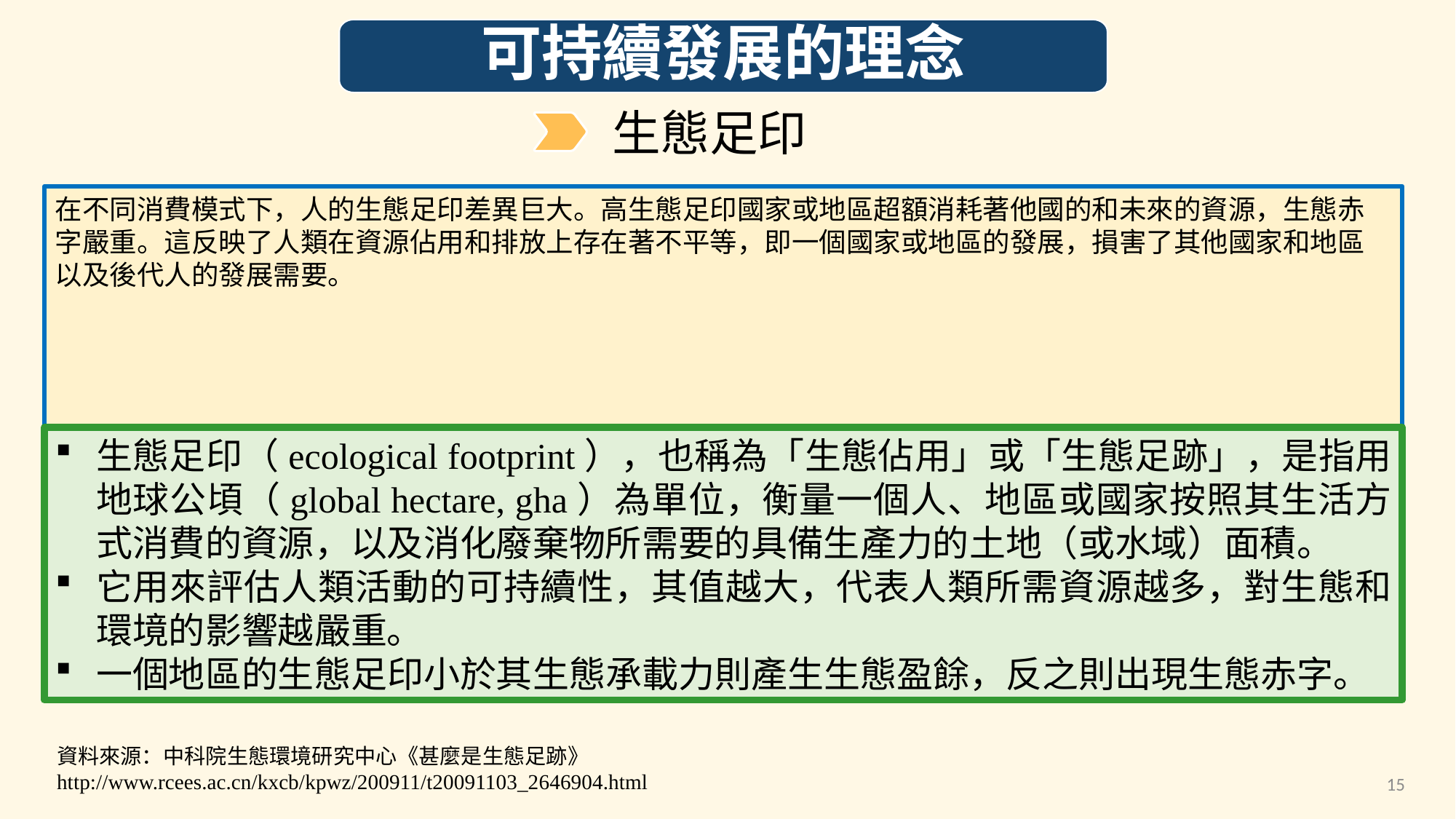

可持續發展的理念
生態足印

在不同消費模式下，人的生態足印差異巨大。高生態足印國家或地區超額消耗著他國的和未來的資源，生態赤字嚴重。這反映了人類在資源佔用和排放上存在著不平等，即一個國家或地區的發展，損害了其他國家和地區以及後代人的發展需要。
生態足印（ecological footprint），也稱為「生態佔用」或「生態足跡」，是指用地球公頃（global hectare, gha）為單位，衡量一個人、地區或國家按照其生活方式消費的資源，以及消化廢棄物所需要的具備生產力的土地（或水域）面積。
它用來評估人類活動的可持續性，其值越大，代表人類所需資源越多，對生態和環境的影響越嚴重。
一個地區的生態足印小於其生態承載力則產生生態盈餘，反之則出現生態赤字。
資料來源：中科院生態環境研究中心《甚麼是生態足跡》
http://www.rcees.ac.cn/kxcb/kpwz/200911/t20091103_2646904.html